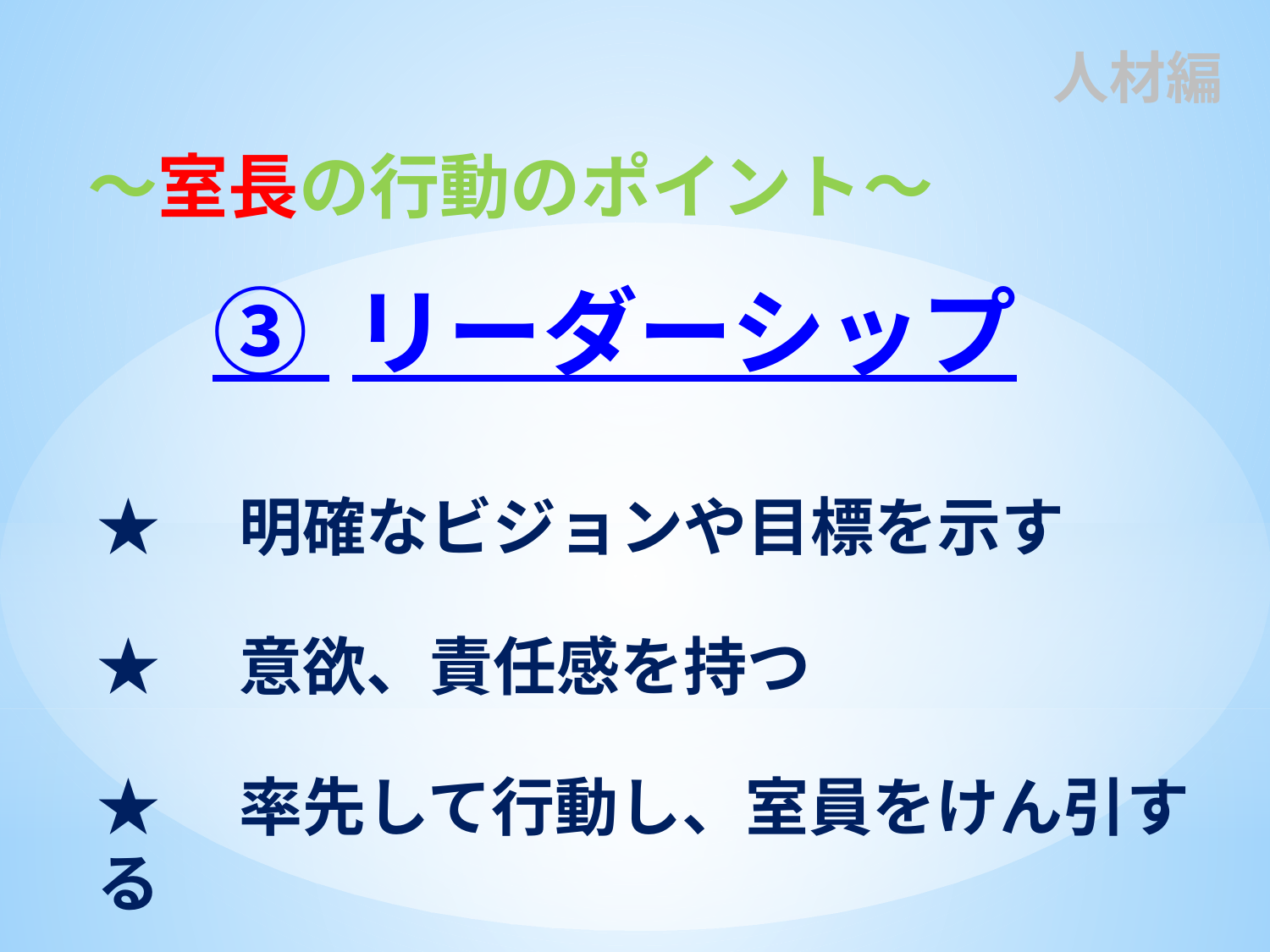

人材編
～室長の行動のポイント～
③ リーダーシップ
★　明確なビジョンや目標を示す
★　意欲、責任感を持つ
★　率先して行動し、室員をけん引する